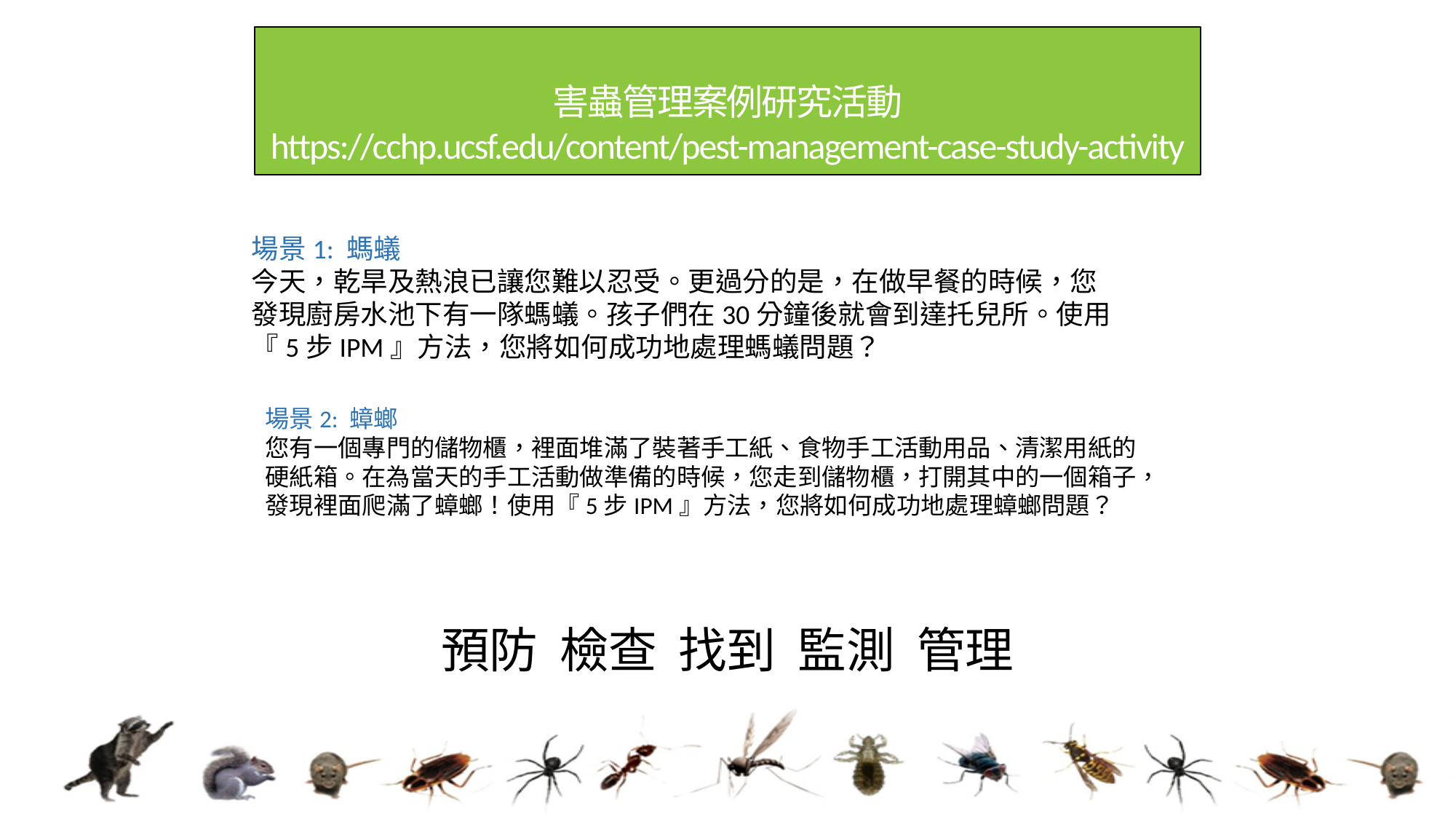

# 害蟲管理案例研究活動 https://cchp.ucsf.edu/content/pest-management-case-study-activity

場景1: 螞蟻
今天，乾旱及熱浪已讓您難以忍受。更過分的是，在做早餐的時候，您發現廚房水池下有一隊螞蟻。孩子們在30分鐘後就會到達托兒所。使用『5步IPM』方法，您將如何成功地處理螞蟻問題？
場景2: 蟑螂
您有一個專門的儲物櫃，裡面堆滿了裝著手工紙、食物手工活動用品、清潔用紙的硬紙箱。在為當天的手工活動做準備的時候，您走到儲物櫃，打開其中的一個箱子，發現裡面爬滿了蟑螂！使用『5步IPM』方法，您將如何成功地處理蟑螂問題？
預防  檢查  找到  監測  管理